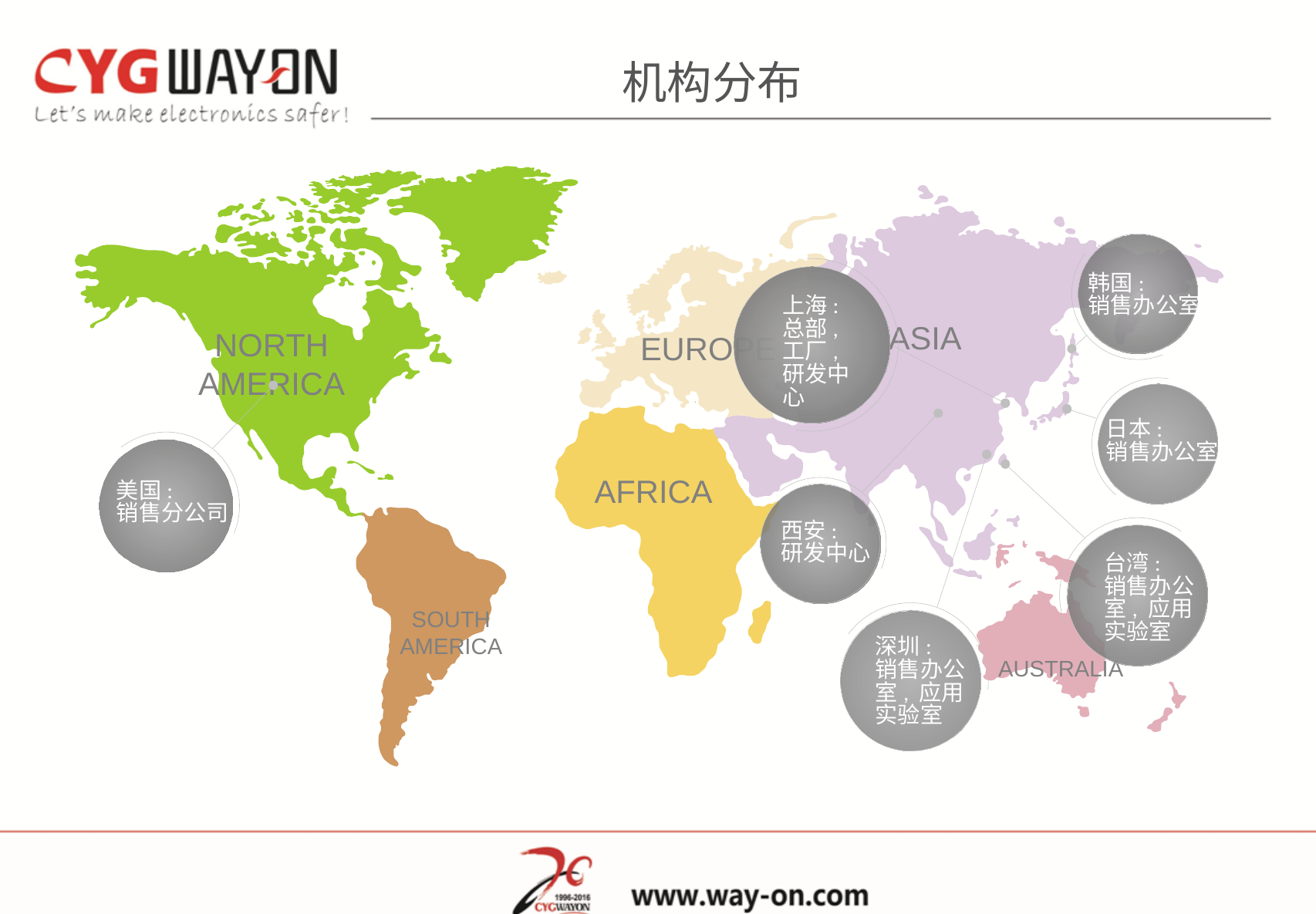

机构分布

韩国:
销售办公室
上海: 总部,
工厂,
研发中心
ASIA
NORTH
AMERICA
EUROPE

日本:
销售办公室

AFRICA
美国:
销售分公司

西安:
研发中心

台湾:
销售办公室, 应用实验室

SOUTH
AMERICA

深圳:
销售办公室, 应用实验室
AUSTRALIA